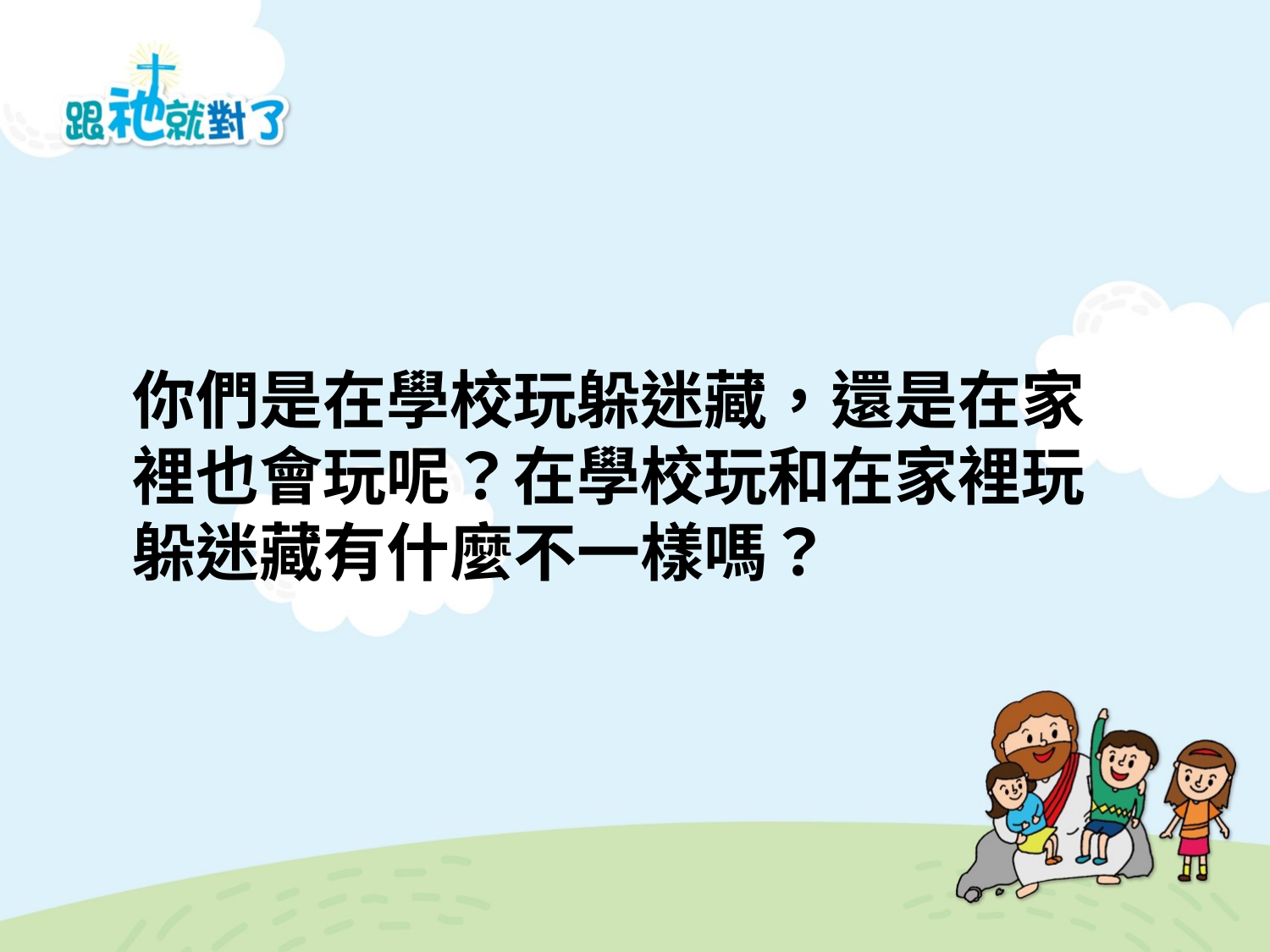

你們是在學校玩躲迷藏，還是在家裡也會玩呢？在學校玩和在家裡玩躲迷藏有什麼不一樣嗎？